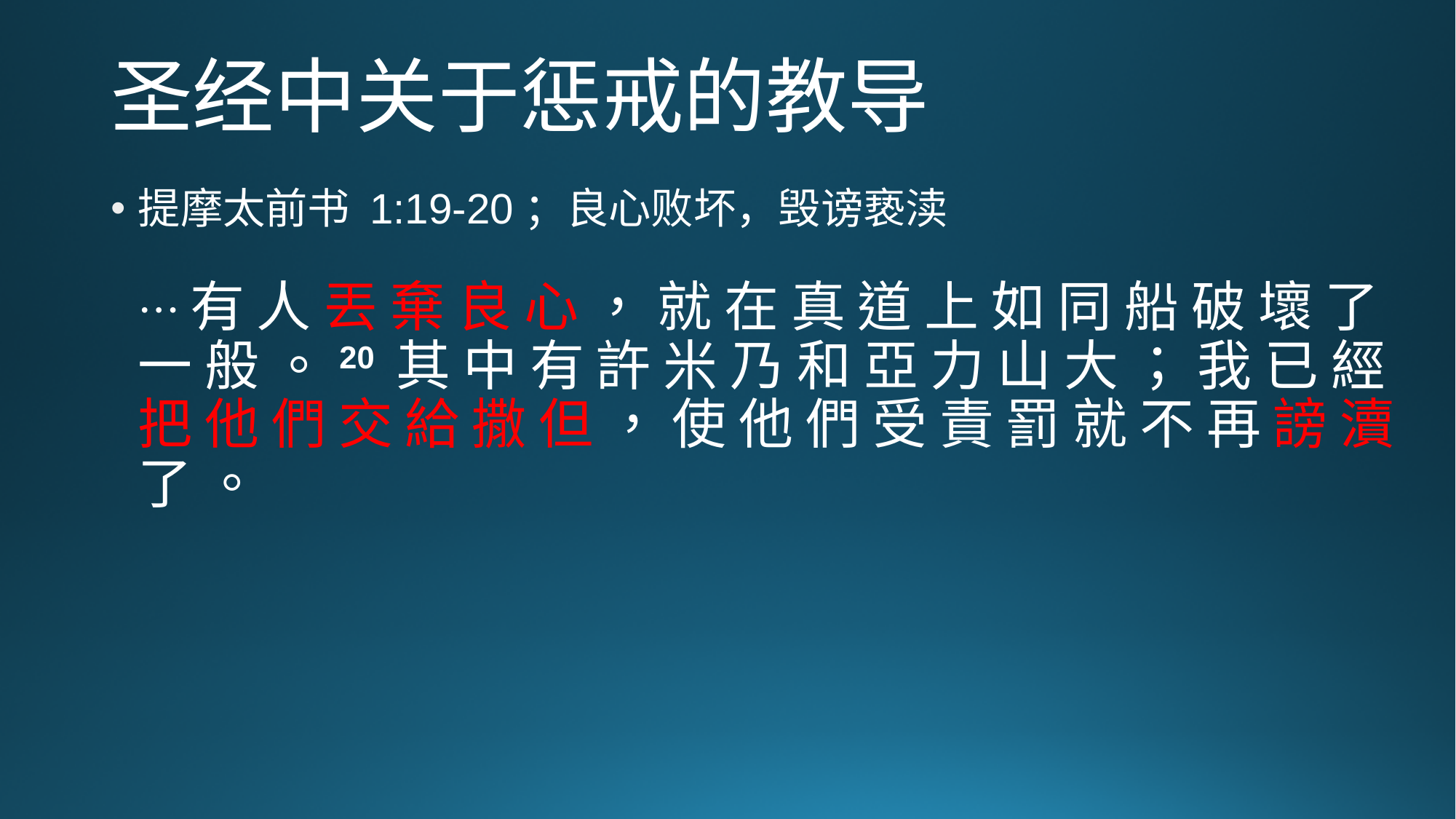

# 圣经中关于惩戒的教导
提摩太前书 1:19-20；良心败坏，毁谤亵渎
… 有 人 丟 棄 良 心 ， 就 在 真 道 上 如 同 船 破 壞 了 一 般 。20 其 中 有 許 米 乃 和 亞 力 山 大 ； 我 已 經 把 他 們 交 給 撒 但 ， 使 他 們 受 責 罰 就 不 再 謗 瀆 了 。